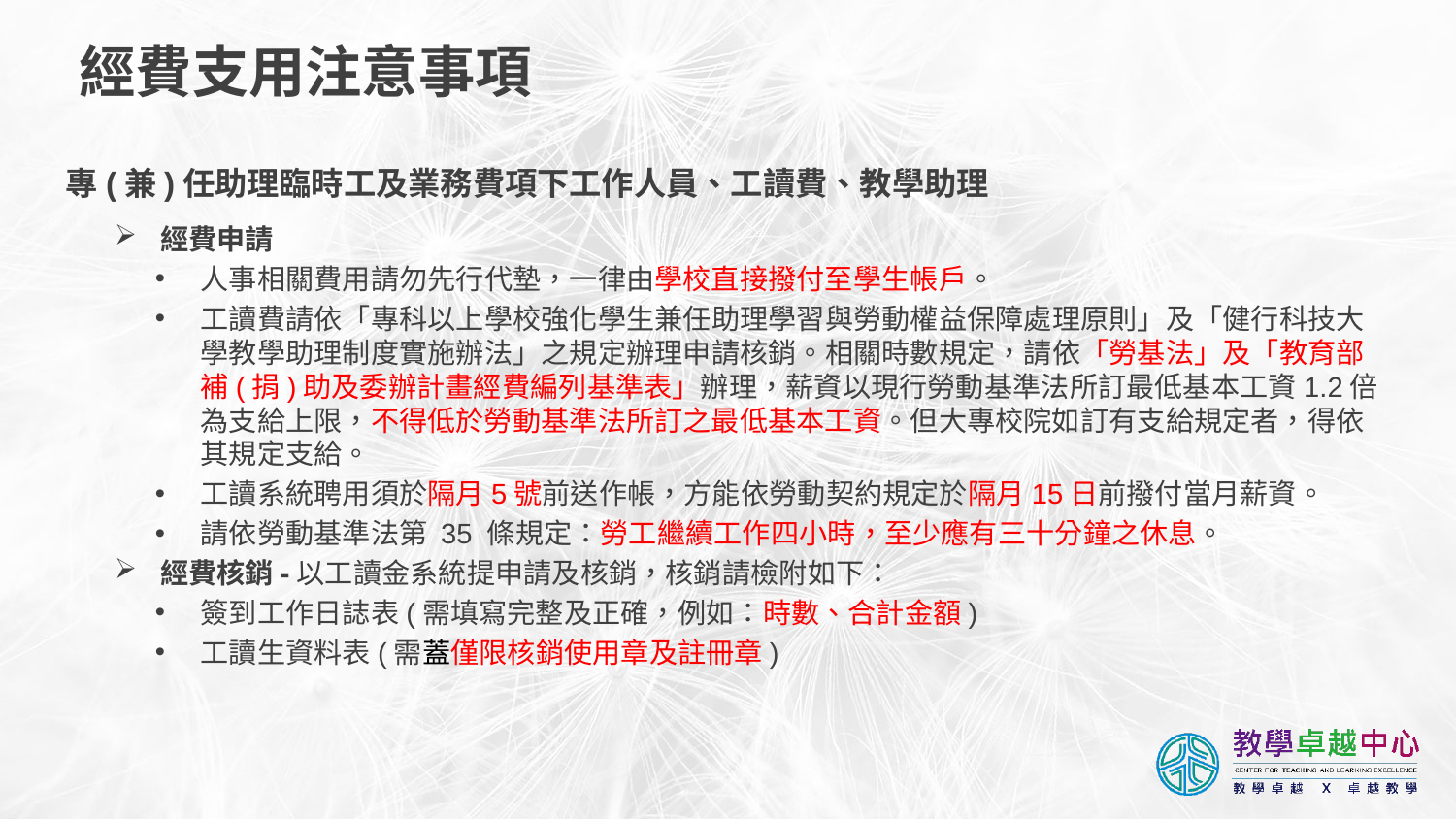

# 經費支用注意事項
專(兼)任助理臨時工及業務費項下工作人員、工讀費、教學助理
經費申請
人事相關費用請勿先行代墊，一律由學校直接撥付至學生帳戶。
工讀費請依「專科以上學校強化學生兼任助理學習與勞動權益保障處理原則」及「健行科技大學教學助理制度實施辦法」之規定辦理申請核銷。相關時數規定，請依「勞基法」及「教育部補(捐)助及委辦計畫經費編列基準表」辦理，薪資以現行勞動基準法所訂最低基本工資1.2倍為支給上限，不得低於勞動基準法所訂之最低基本工資。但大專校院如訂有支給規定者，得依其規定支給。
工讀系統聘用須於隔月5號前送作帳，方能依勞動契約規定於隔月15日前撥付當月薪資。
請依勞動基準法第 35 條規定：勞工繼續工作四小時，至少應有三十分鐘之休息。
經費核銷-以工讀金系統提申請及核銷，核銷請檢附如下：
簽到工作日誌表(需填寫完整及正確，例如：時數、合計金額)
工讀生資料表(需蓋僅限核銷使用章及註冊章)